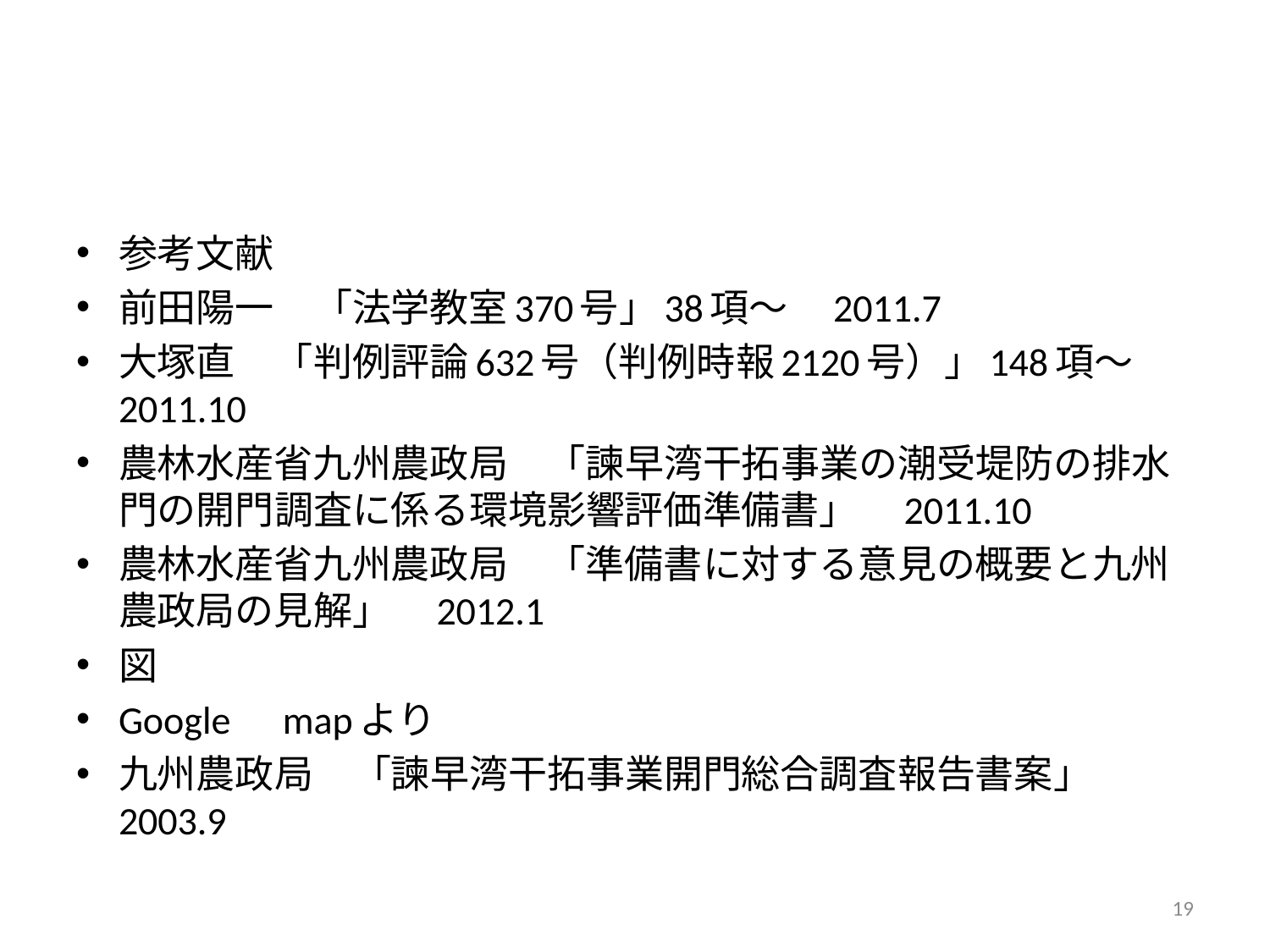

#
参考文献
前田陽一　「法学教室370号」38項～　2011.7
大塚直　「判例評論632号（判例時報2120号）」148項～　2011.10
農林水産省九州農政局　「諫早湾干拓事業の潮受堤防の排水門の開門調査に係る環境影響評価準備書」　2011.10
農林水産省九州農政局　「準備書に対する意見の概要と九州農政局の見解」　2012.1
図
Google　mapより
九州農政局　「諫早湾干拓事業開門総合調査報告書案」　2003.9
19